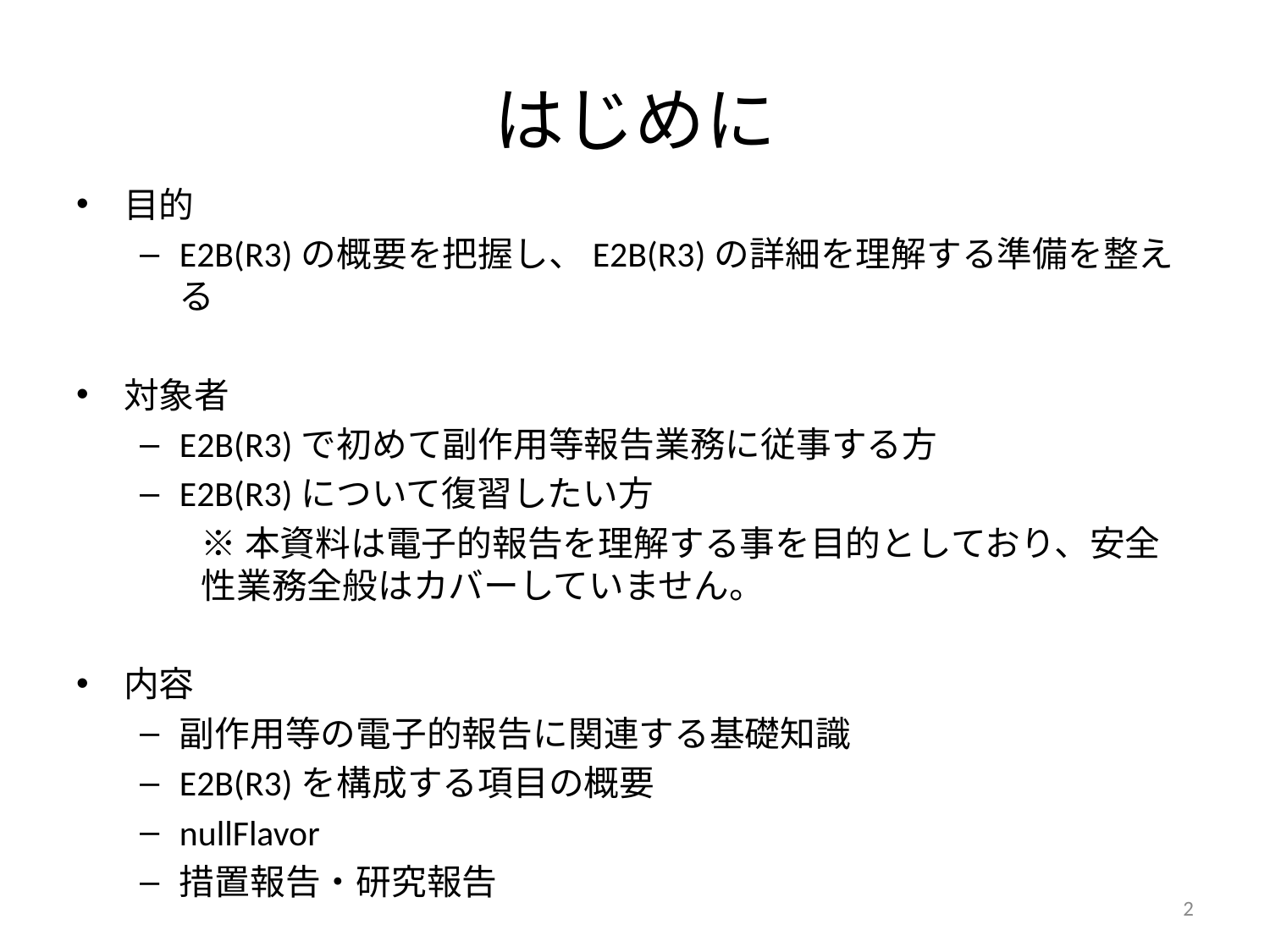

# はじめに
目的
E2B(R3)の概要を把握し、E2B(R3)の詳細を理解する準備を整える

対象者
E2B(R3)で初めて副作用等報告業務に従事する方
E2B(R3)について復習したい方
※本資料は電子的報告を理解する事を目的としており、安全性業務全般はカバーしていません。

内容
副作用等の電子的報告に関連する基礎知識
E2B(R3)を構成する項目の概要
nullFlavor
措置報告・研究報告

2